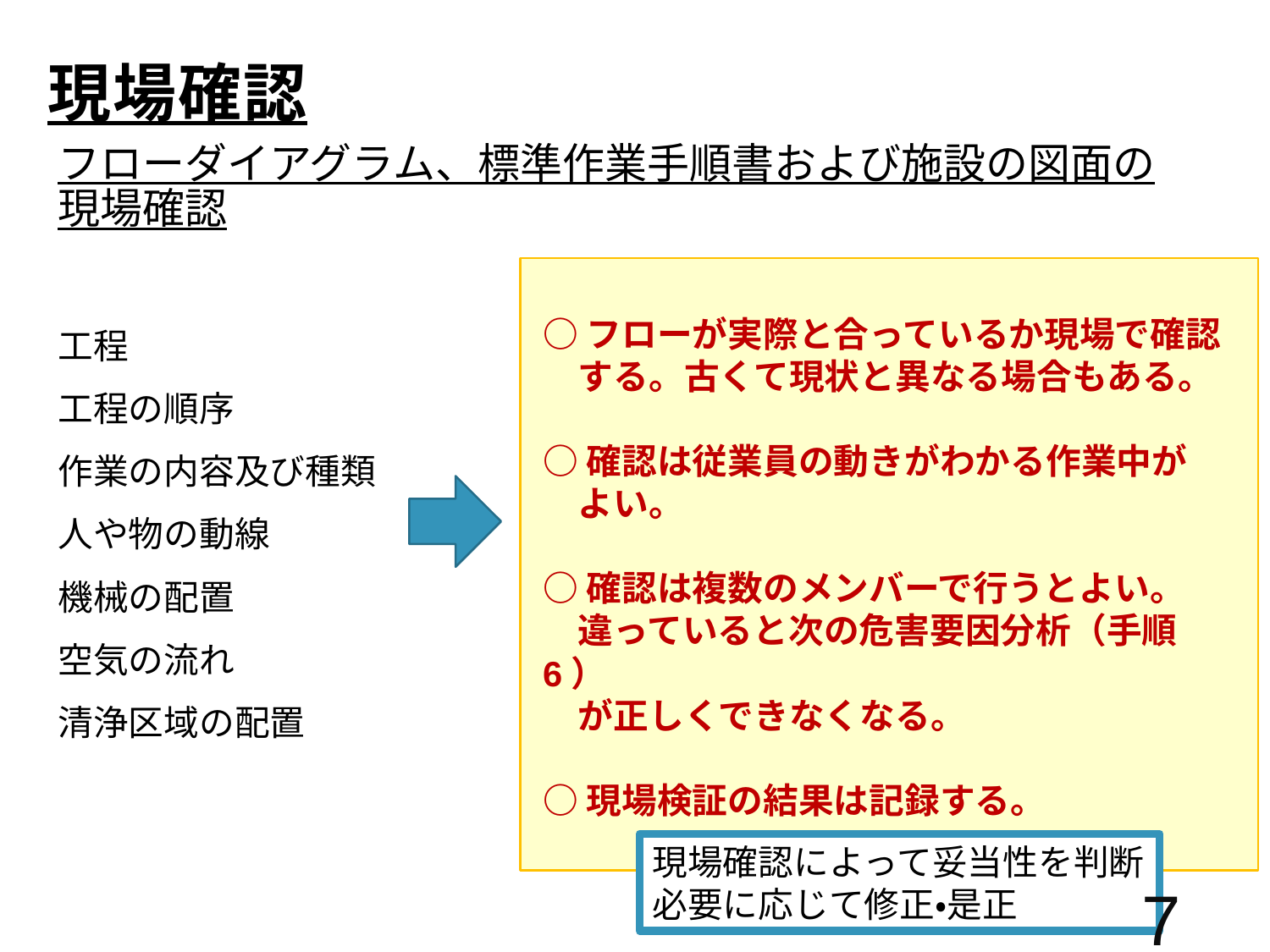

# 現場確認

フローダイアグラム、標準作業手順書および施設の図面の現場確認

工程
工程の順序
作業の内容及び種類
人や物の動線
機械の配置
空気の流れ
清浄区域の配置

○フローが実際と合っているか現場で確認
　する。古くて現状と異なる場合もある。

○確認は従業員の動きがわかる作業中が
　よい。

○確認は複数のメンバーで行うとよい。
　違っていると次の危害要因分析（手順6）
　が正しくできなくなる。

○現場検証の結果は記録する。

現場確認によって妥当性を判断
必要に応じて修正・是正
70